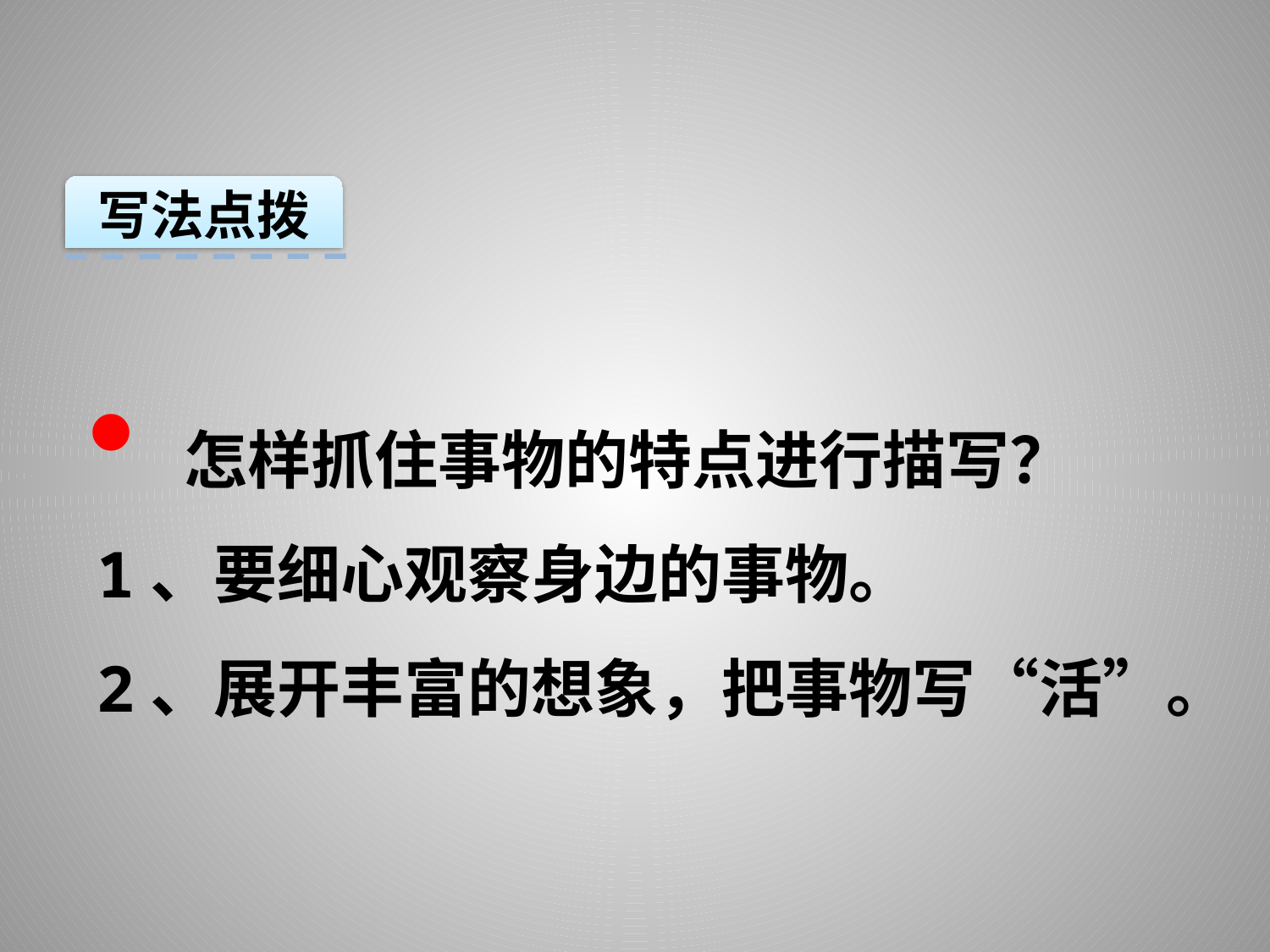

写法点拨
     怎样抓住事物的特点进行描写？
1、要细心观察身边的事物。
2、展开丰富的想象，把事物写“活”。